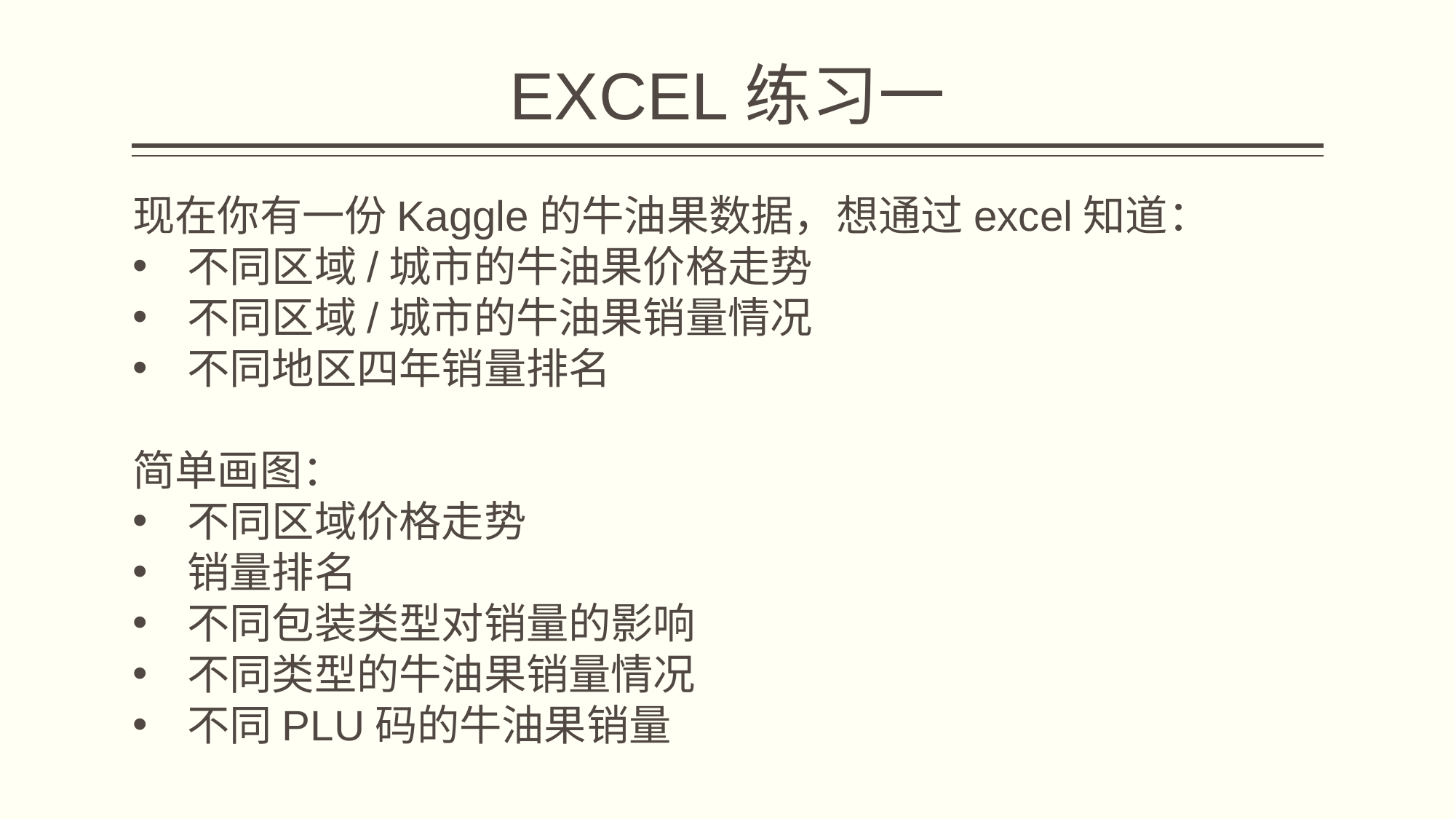

# EXCEL练习一
现在你有一份Kaggle的牛油果数据，想通过excel知道：
不同区域/城市的牛油果价格走势
不同区域/城市的牛油果销量情况
不同地区四年销量排名

简单画图：
不同区域价格走势
销量排名
不同包装类型对销量的影响
不同类型的牛油果销量情况
不同PLU码的牛油果销量